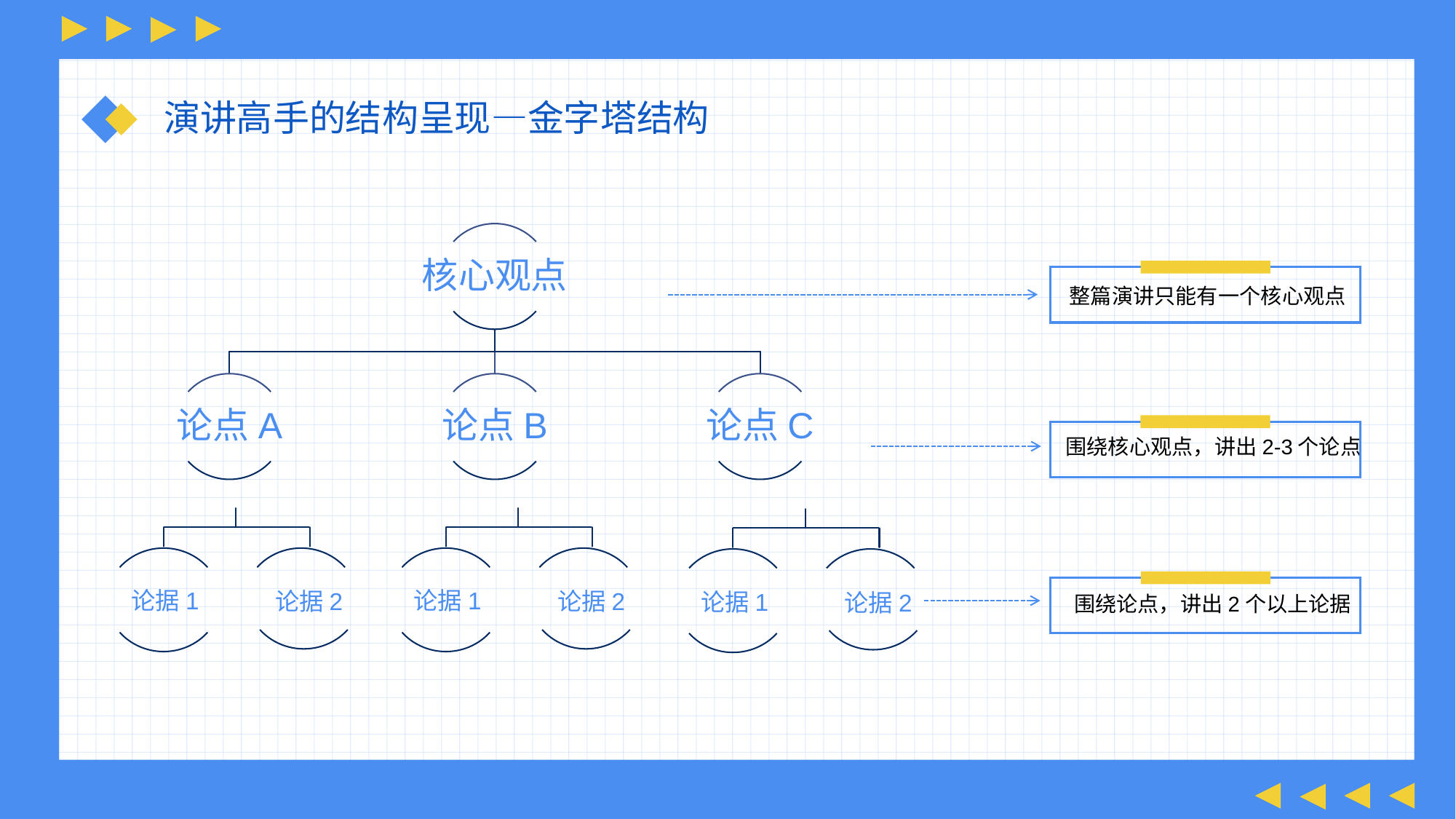

演讲高手的结构呈现—金字塔结构

核心观点
论点A
论点B
论点C

论据1
论据1
论据2
论据2
论据1
论据2

整篇演讲只能有一个核心观点

围绕核心观点，讲出2-3个论点

围绕论点，讲出2个以上论据